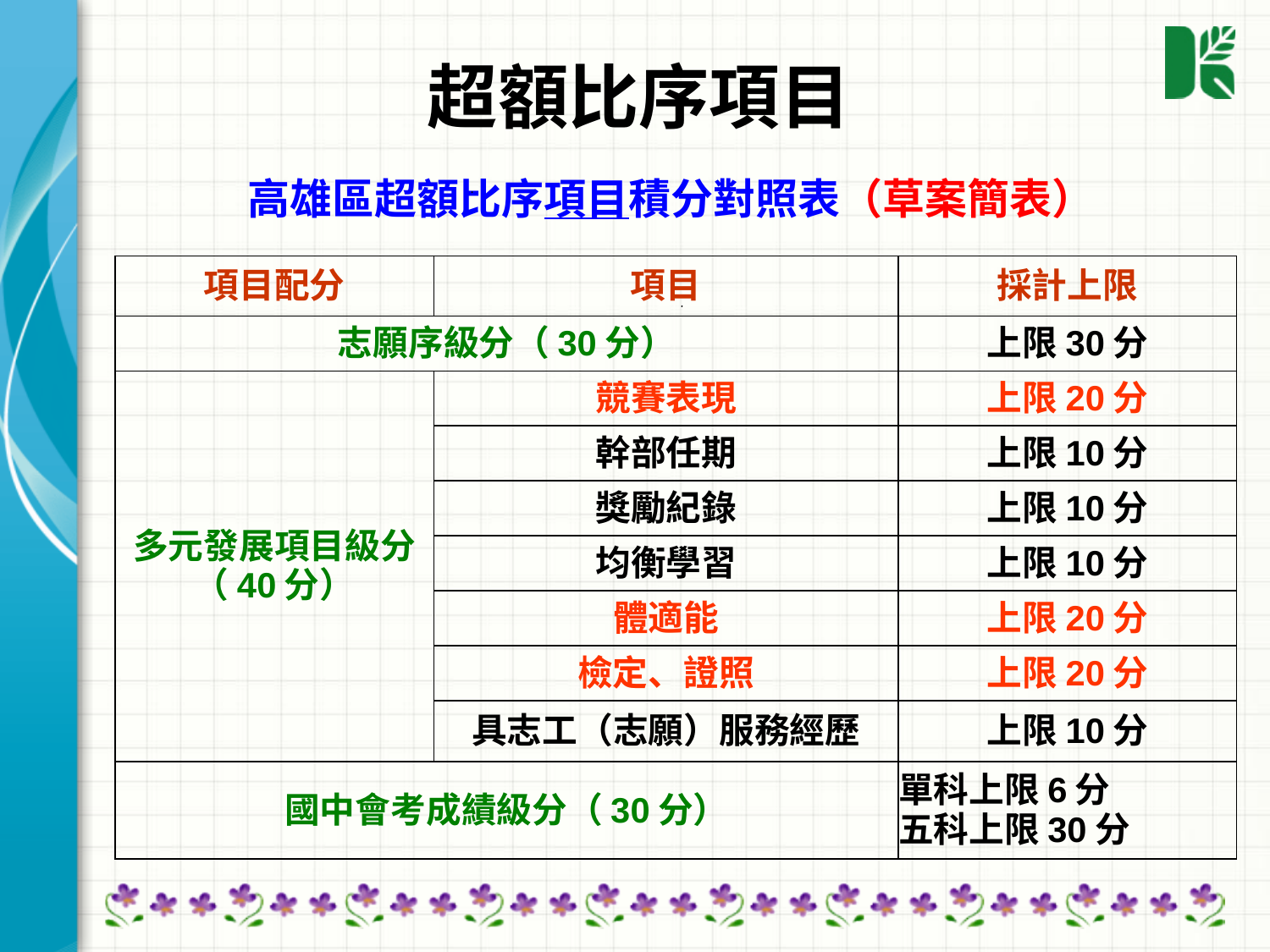

超額比序項目
高雄區超額比序項目積分對照表（草案簡表）
| 項目配分 | 項目 | 採計上限 |
| --- | --- | --- |
| 志願序級分（30分） |  | 上限30分 |
| 多元發展項目級分 （40分） | 競賽表現 | 上限20分 |
|  | 幹部任期 | 上限10分 |
|  | 獎勵紀錄 | 上限10分 |
|  | 均衡學習 | 上限10分 |
|  | 體適能 | 上限20分 |
|  | 檢定、證照 | 上限20分 |
|  | 具志工（志願）服務經歷 | 上限10分 |
| 國中會考成績級分（30分） |  | 單科上限6分 五科上限30分 |